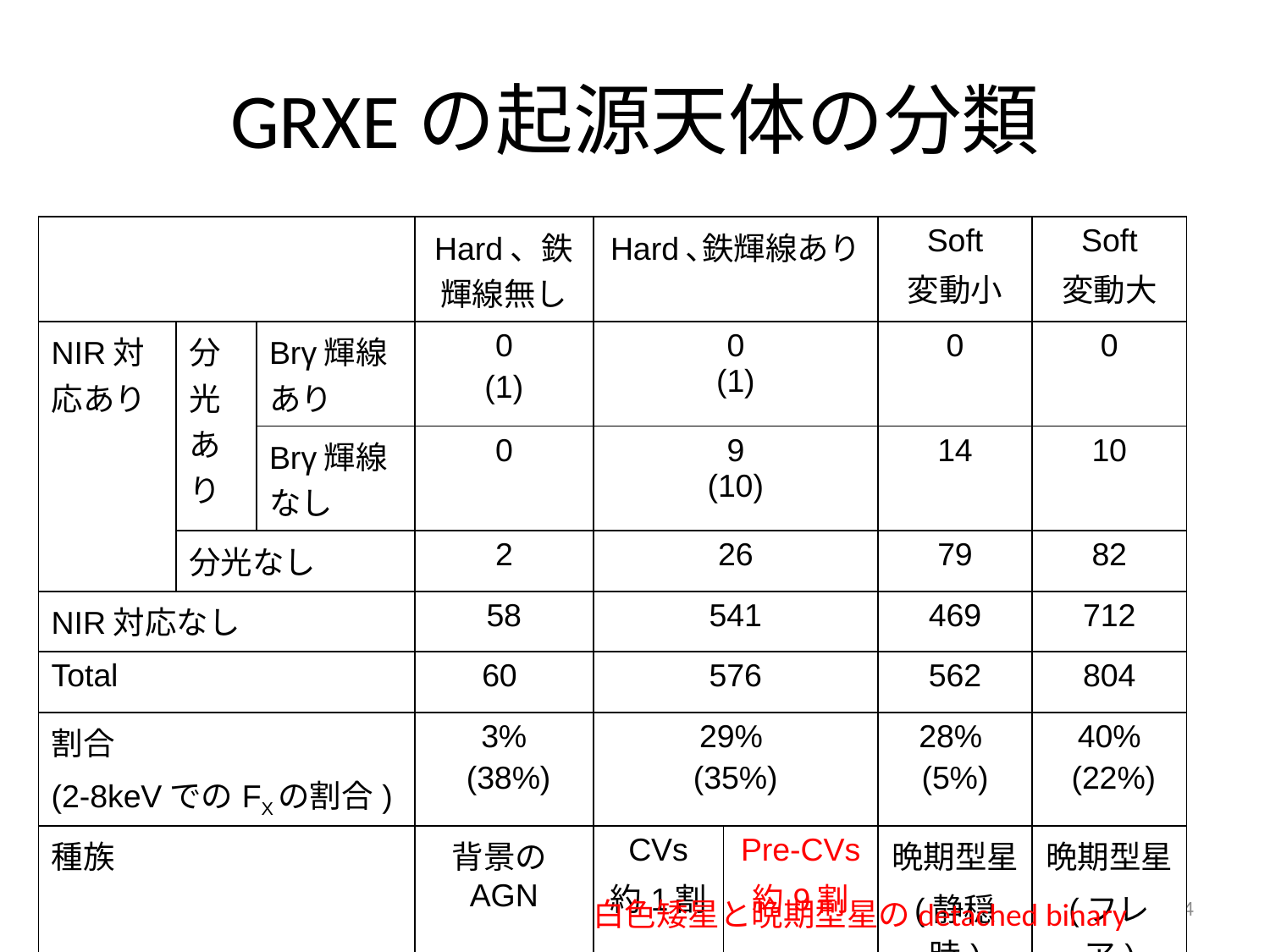

# GRXEの起源天体の分類

|  |  |  | Hard、鉄輝線無し | Hard､鉄輝線あり |  | Soft 変動小 | Soft 変動大 |
| --- | --- | --- | --- | --- | --- | --- | --- |
| NIR対応あり | 分光あり | Brγ輝線あり | 0 (1) | 0 (1) |  | 0 | 0 |
|  |  | Brγ輝線なし | 0 | 9 (10) |  | 14 | 10 |
|  | 分光なし |  | 2 | 26 |  | 79 | 82 |
| NIR対応なし |  |  | 58 | 541 |  | 469 | 712 |
| Total |  |  | 60 | 576 |  | 562 | 804 |
| 割合 (2-8keVでのFXの割合) |  |  | 3% (38%) | 29% (35%) |  | 28% (5%) | 40% (22%) |
| 種族 |  |  | 背景のAGN | CVs 約1割 | Pre-CVs 約9割 | 晩期型星 (静穏時) | 晩期型星 (フレア) |
14
白色矮星と晩期型星のdetached binary